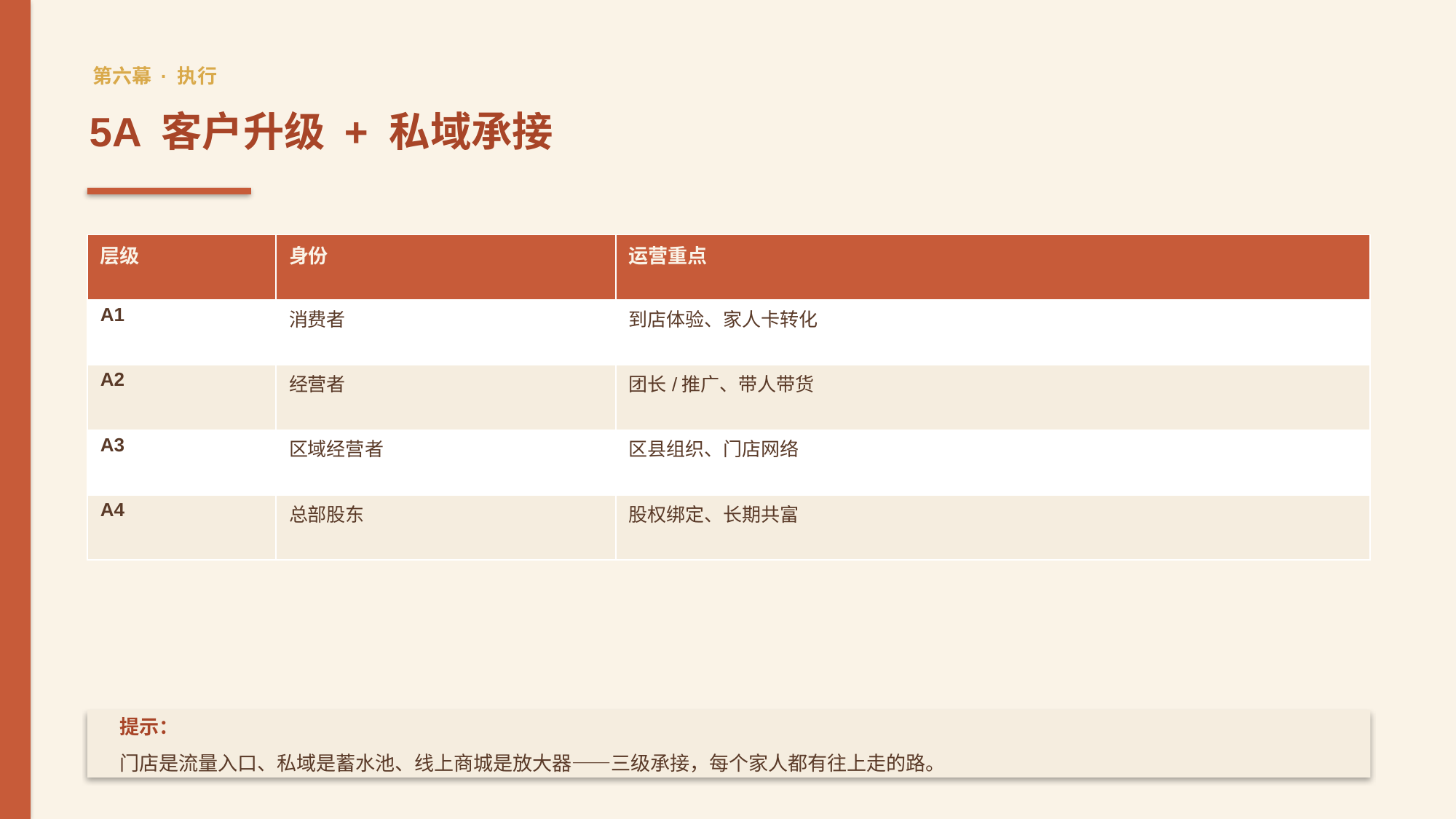

第六幕 · 执行
5A 客户升级 + 私域承接

| 层级 | 身份 | 运营重点 |
| --- | --- | --- |
| A1 | 消费者 | 到店体验、家人卡转化 |
| A2 | 经营者 | 团长/推广、带人带货 |
| A3 | 区域经营者 | 区县组织、门店网络 |
| A4 | 总部股东 | 股权绑定、长期共富 |

提示：
门店是流量入口、私域是蓄水池、线上商城是放大器——三级承接，每个家人都有往上走的路。